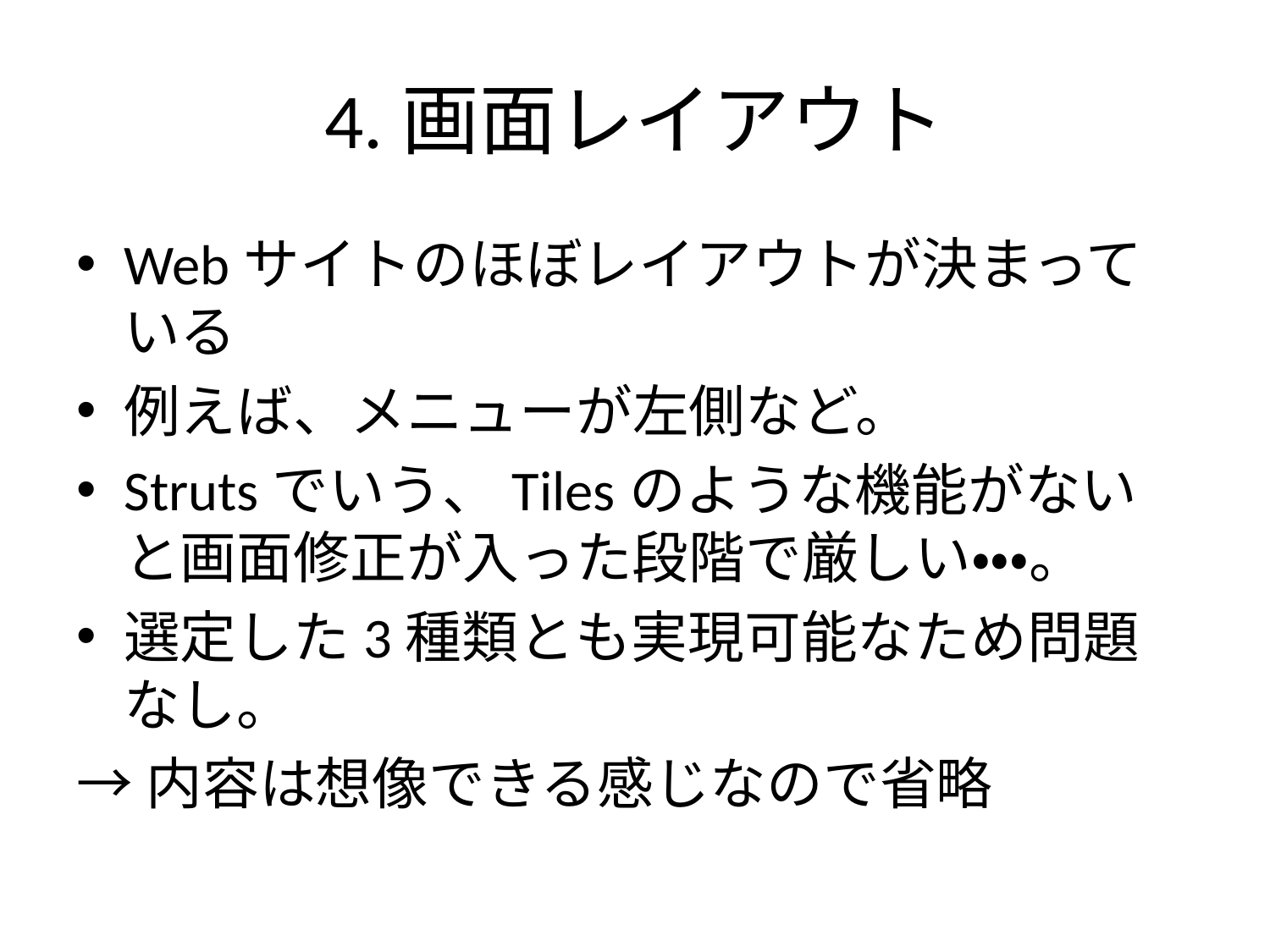

# 4.画面レイアウト
Webサイトのほぼレイアウトが決まっている
例えば、メニューが左側など。
Strutsでいう、Tilesのような機能がないと画面修正が入った段階で厳しい・・・。
選定した3種類とも実現可能なため問題なし。
→内容は想像できる感じなので省略